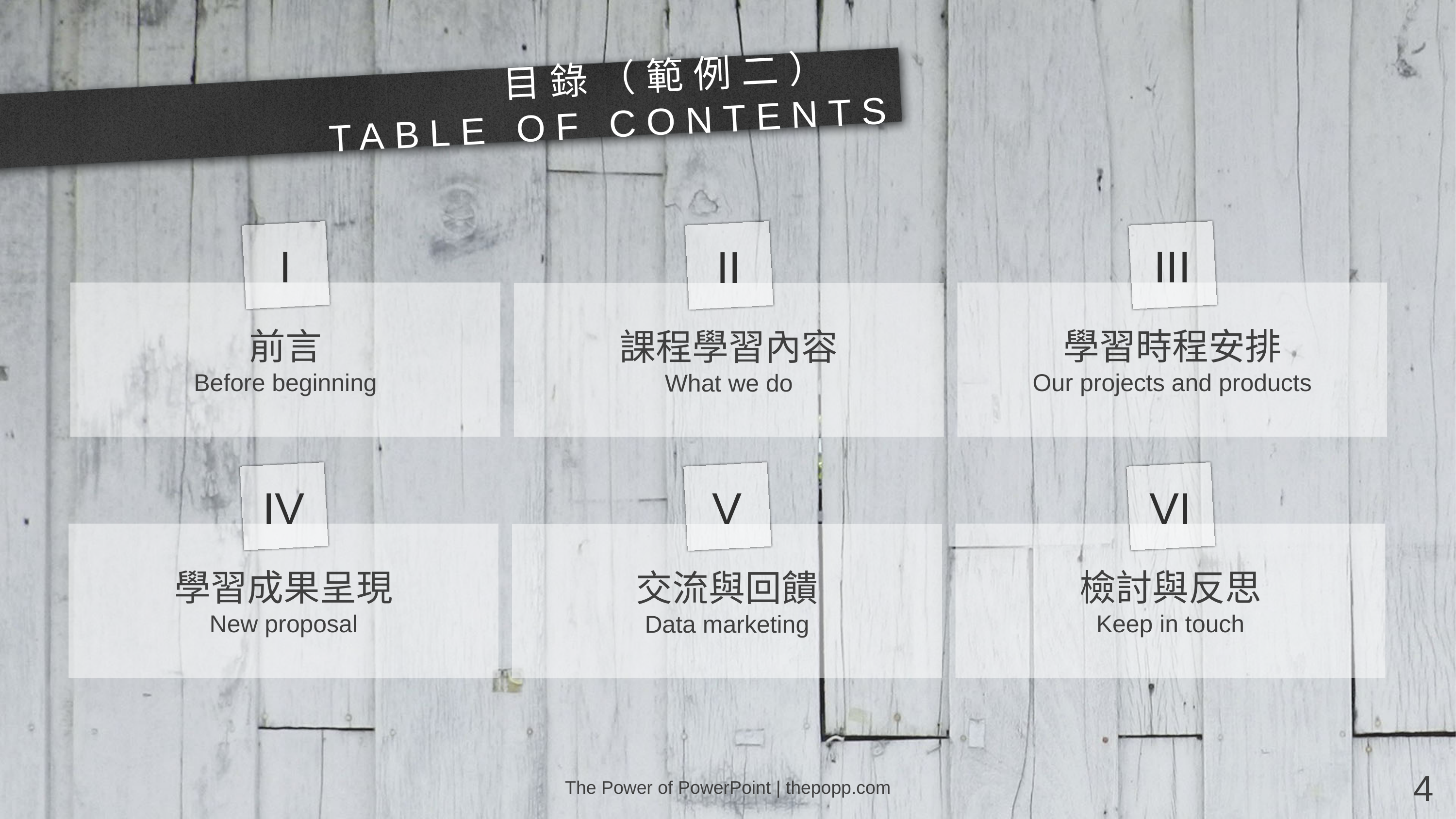

# 目錄（範例二）　 TABLE OF CONTENTS
學習時程安排
前言
課程學習內容
Our projects and products
Before beginning
What we do
檢討與反思
學習成果呈現
交流與回饋
Keep in touch
New proposal
Data marketing
The Power of PowerPoint | thepopp.com
4